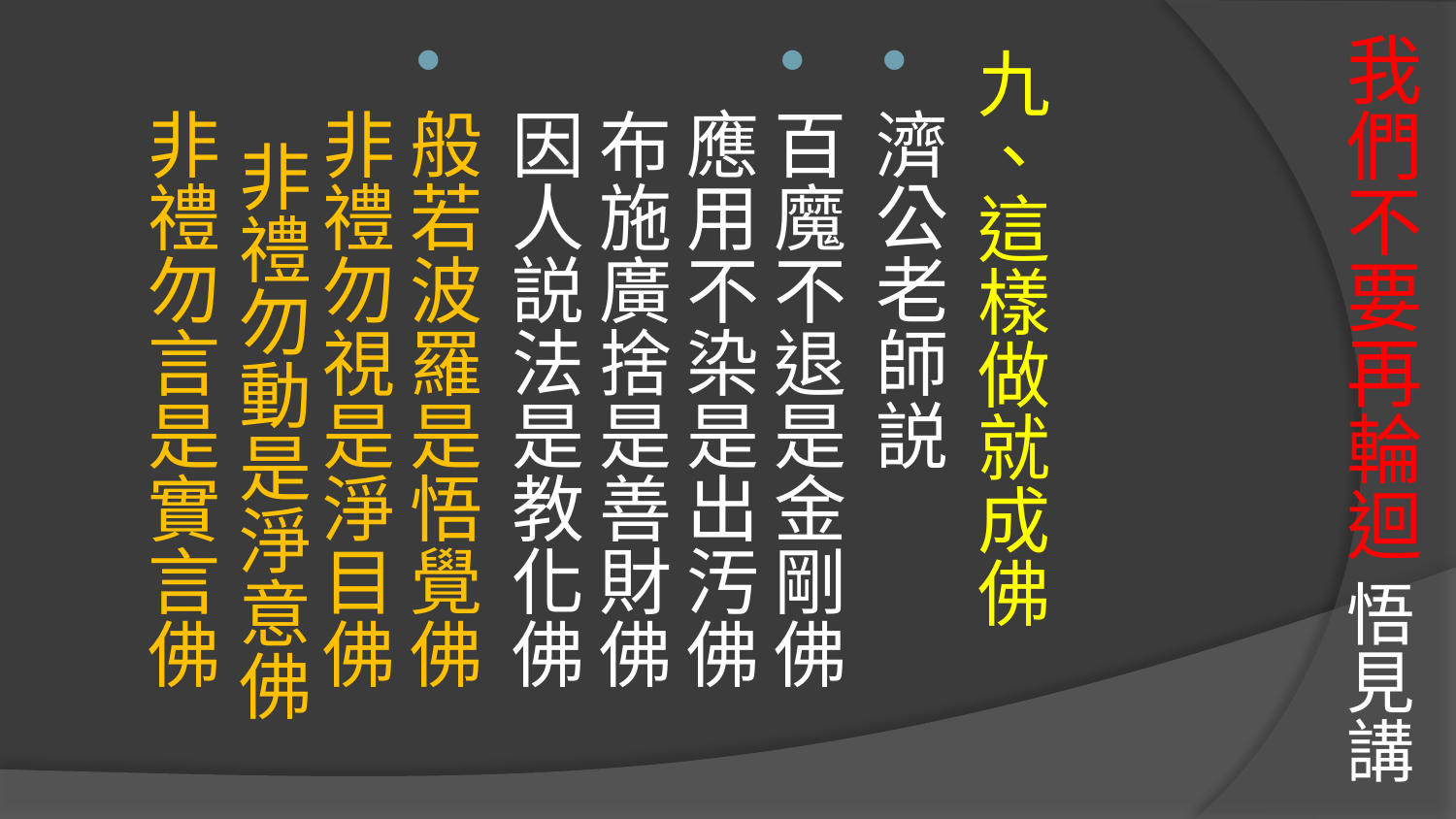

# 我們不要再輪迴 悟見講
九、這樣做就成佛
濟公老師説
百魔不退是金剛佛
應用不染是出汚佛     布施廣捨是善財佛
因人説法是教化佛
般若波羅是悟覺佛
非禮勿視是淨目佛        非禮勿動是淨意佛
非禮勿言是實言佛